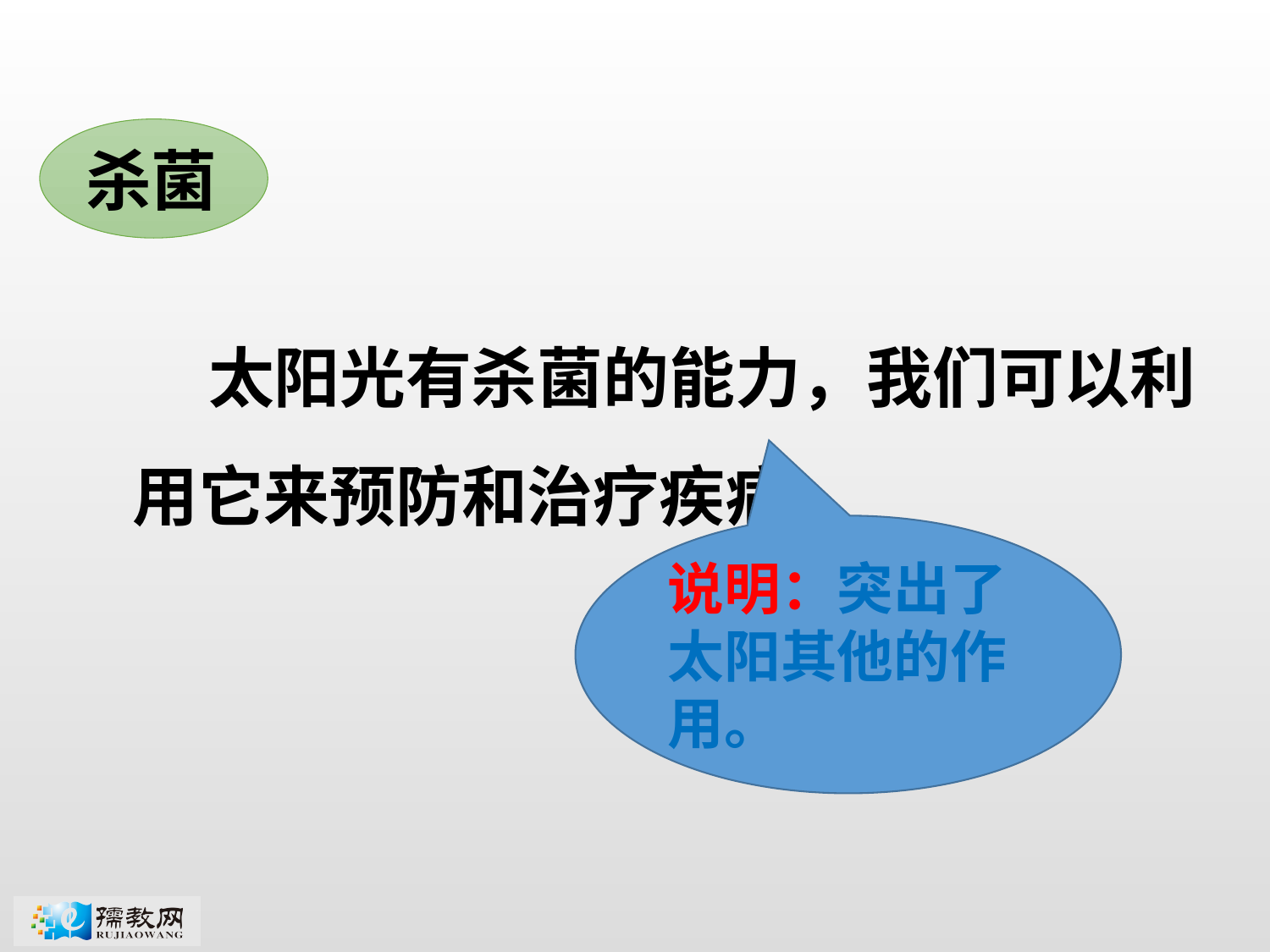

杀菌
    太阳光有杀菌的能力，我们可以利用它来预防和治疗疾病。
说明：突出了太阳其他的作用。